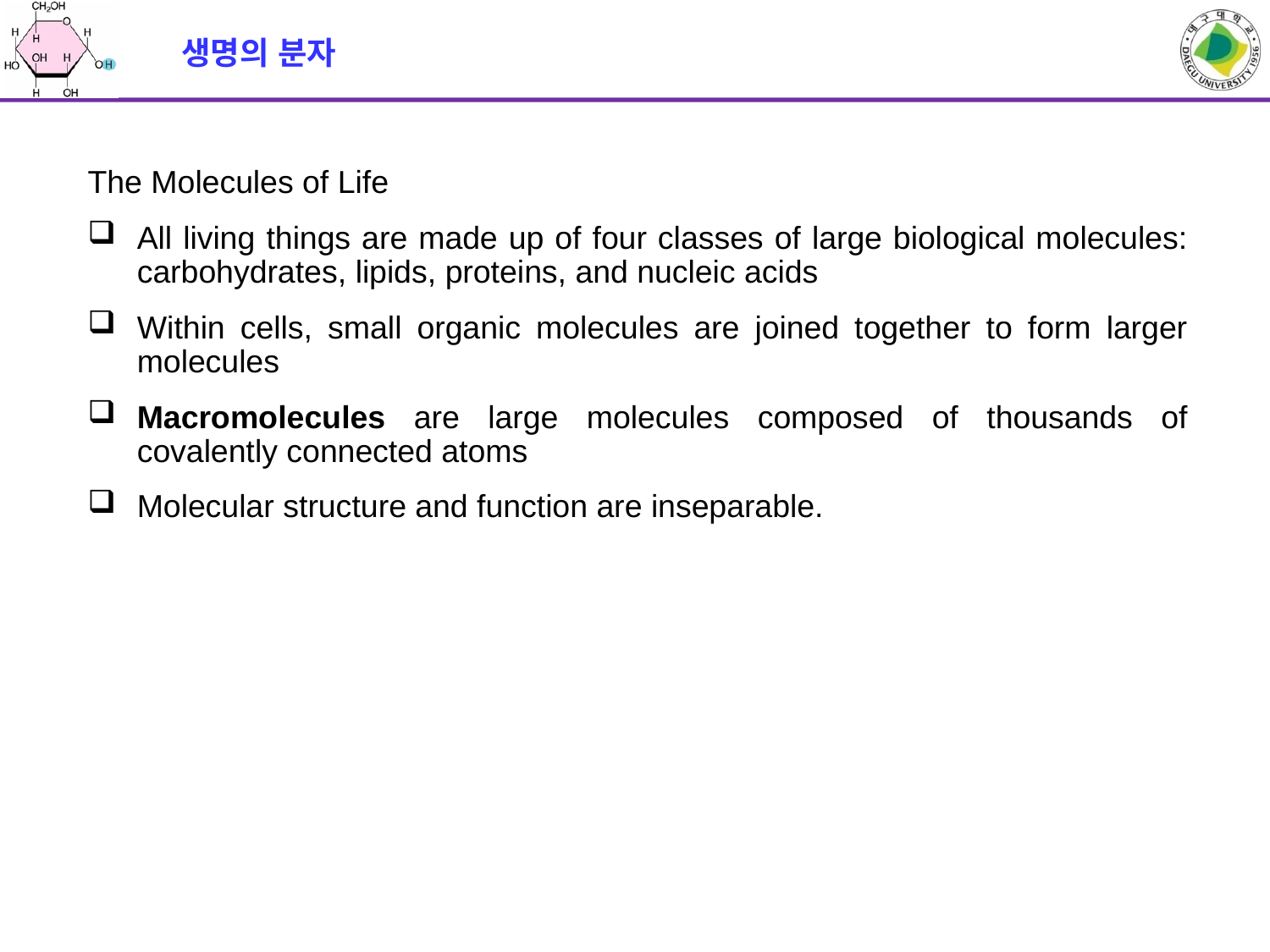

# 생명의 분자
The Molecules of Life
All living things are made up of four classes of large biological molecules: carbohydrates, lipids, proteins, and nucleic acids
Within cells, small organic molecules are joined together to form larger molecules
Macromolecules are large molecules composed of thousands of covalently connected atoms
Molecular structure and function are inseparable.